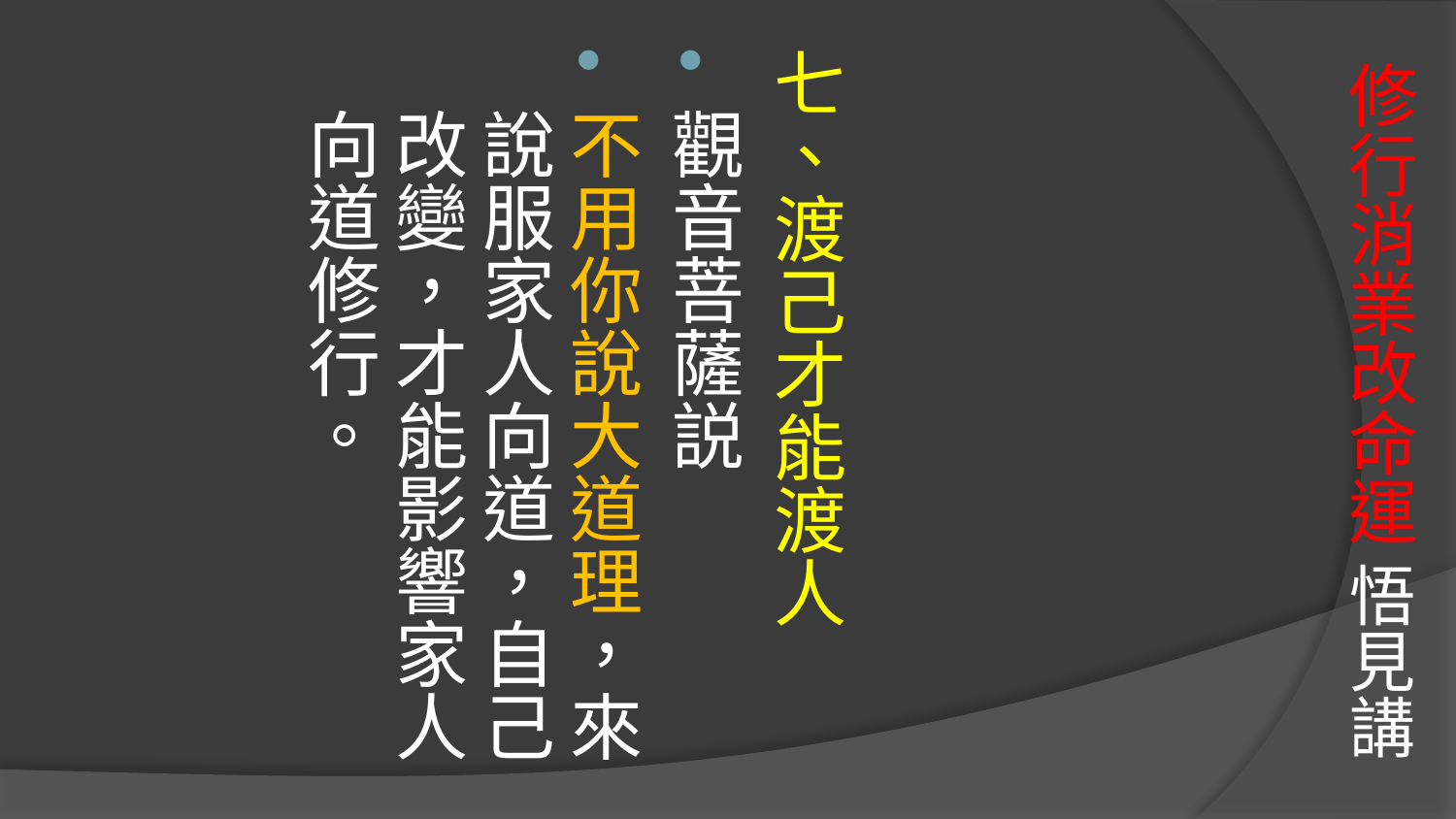

七、渡己才能渡人
觀音菩薩説
不用你說大道理，來說服家人向道，自己改變，才能影響家人向道修行。
# 修行消業改命運 悟見講